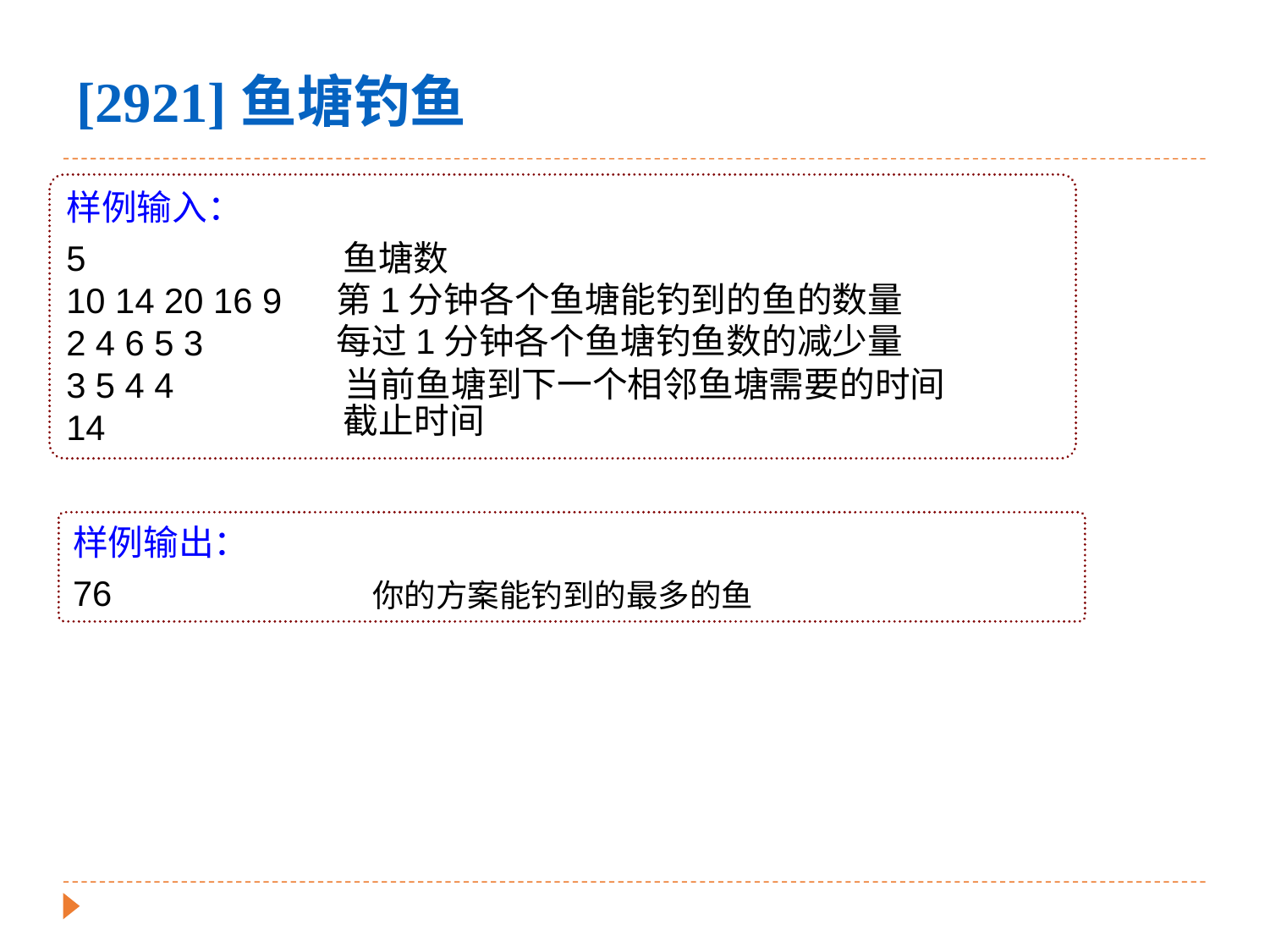

[2921]鱼塘钓鱼
样例输入：
5
10 14 20 16 9
2 4 6 5 3
3 5 4 4
14
鱼塘数
第1分钟各个鱼塘能钓到的鱼的数量
每过1分钟各个鱼塘钓鱼数的减少量
当前鱼塘到下一个相邻鱼塘需要的时间
截止时间
样例输出：
76
你的方案能钓到的最多的鱼
41